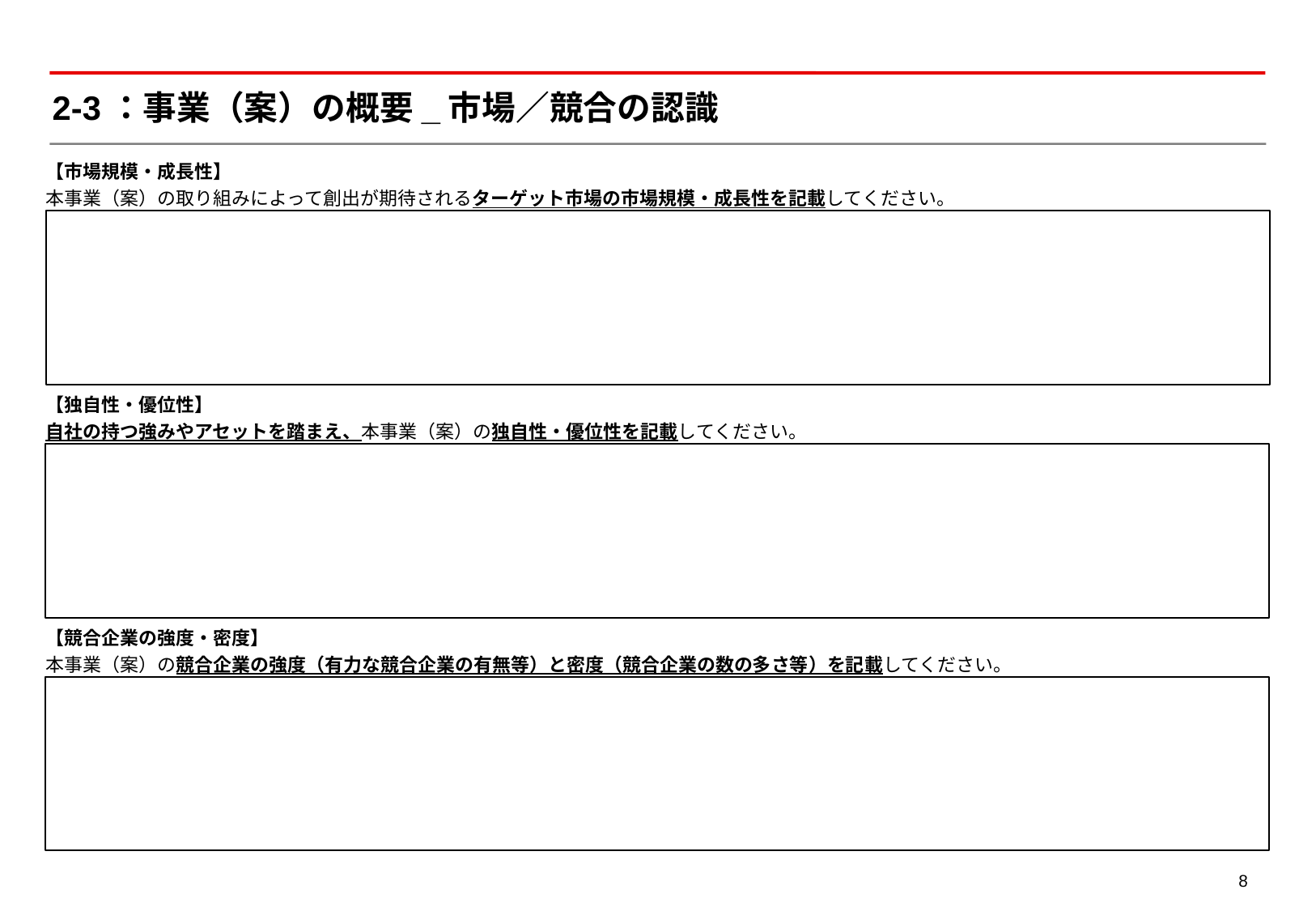

# 2-3：事業（案）の概要_市場／競合の認識
【市場規模・成長性】
本事業（案）の取り組みによって創出が期待されるターゲット市場の市場規模・成長性を記載してください。

【独自性・優位性】
自社の持つ強みやアセットを踏まえ、本事業（案）の独自性・優位性を記載してください。

【競合企業の強度・密度】
本事業（案）の競合企業の強度（有力な競合企業の有無等）と密度（競合企業の数の多さ等）を記載してください。